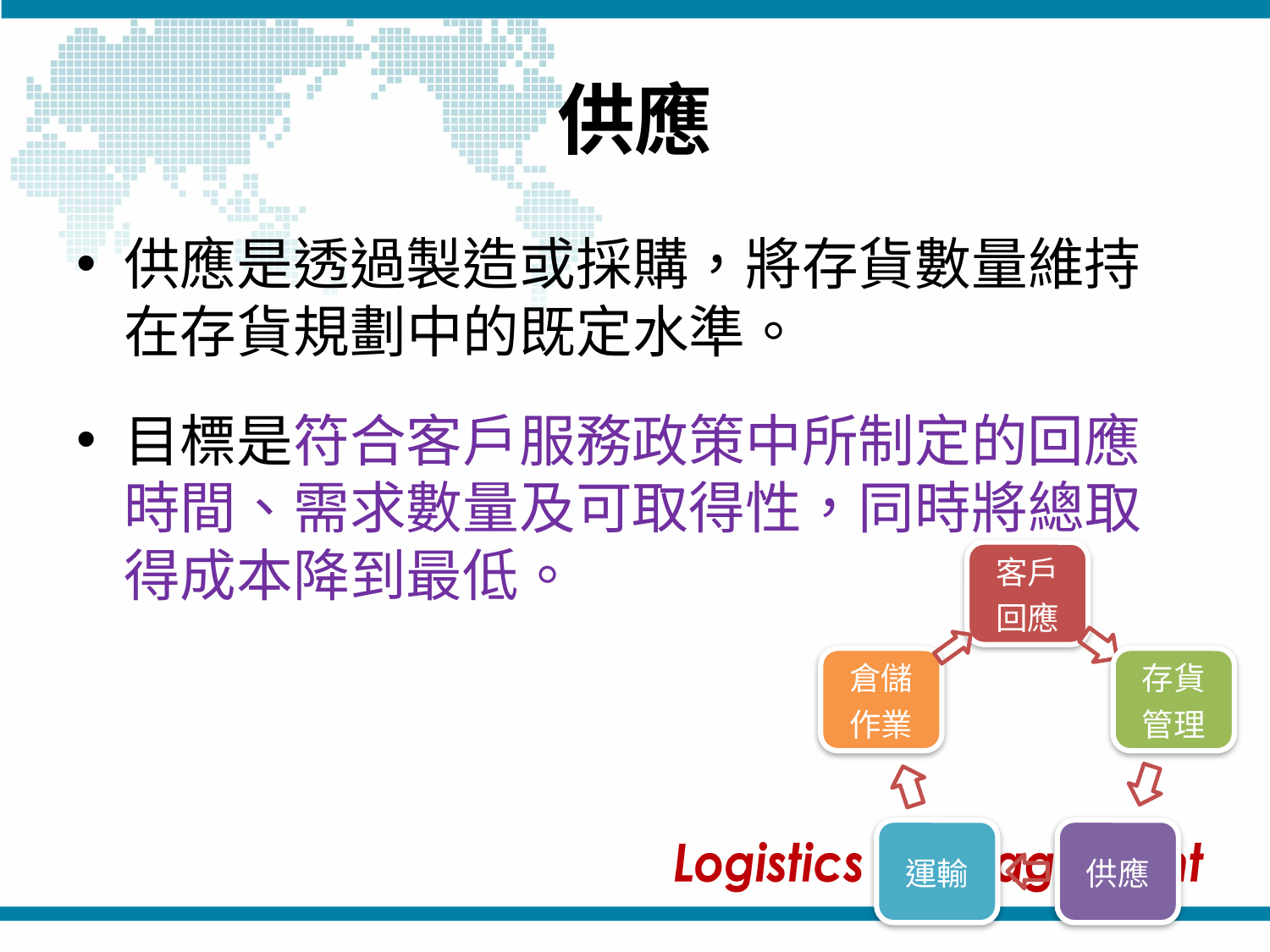

# 供應
供應是透過製造或採購，將存貨數量維持在存貨規劃中的既定水準。

目標是符合客戶服務政策中所制定的回應時間、需求數量及可取得性，同時將總取得成本降到最低。
客戶
回應
存貨
管理
供應
運輸
倉儲
作業